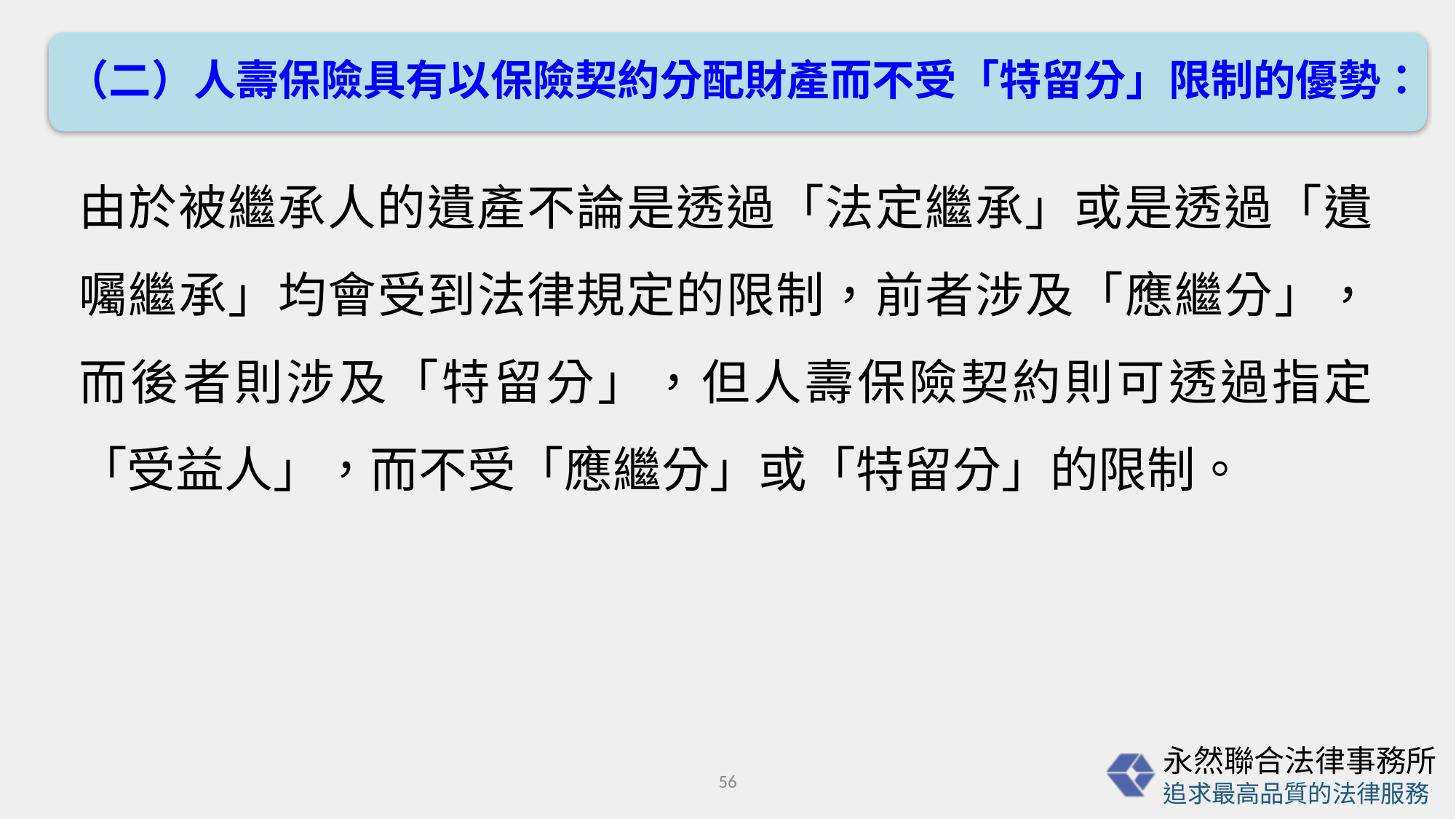

（二）人壽保險具有以保險契約分配財產而不受「特留分」限制的優勢：
由於被繼承人的遺產不論是透過「法定繼承」或是透過「遺囑繼承」均會受到法律規定的限制，前者涉及「應繼分」，而後者則涉及「特留分」，但人壽保險契約則可透過指定「受益人」，而不受「應繼分」或「特留分」的限制。

56